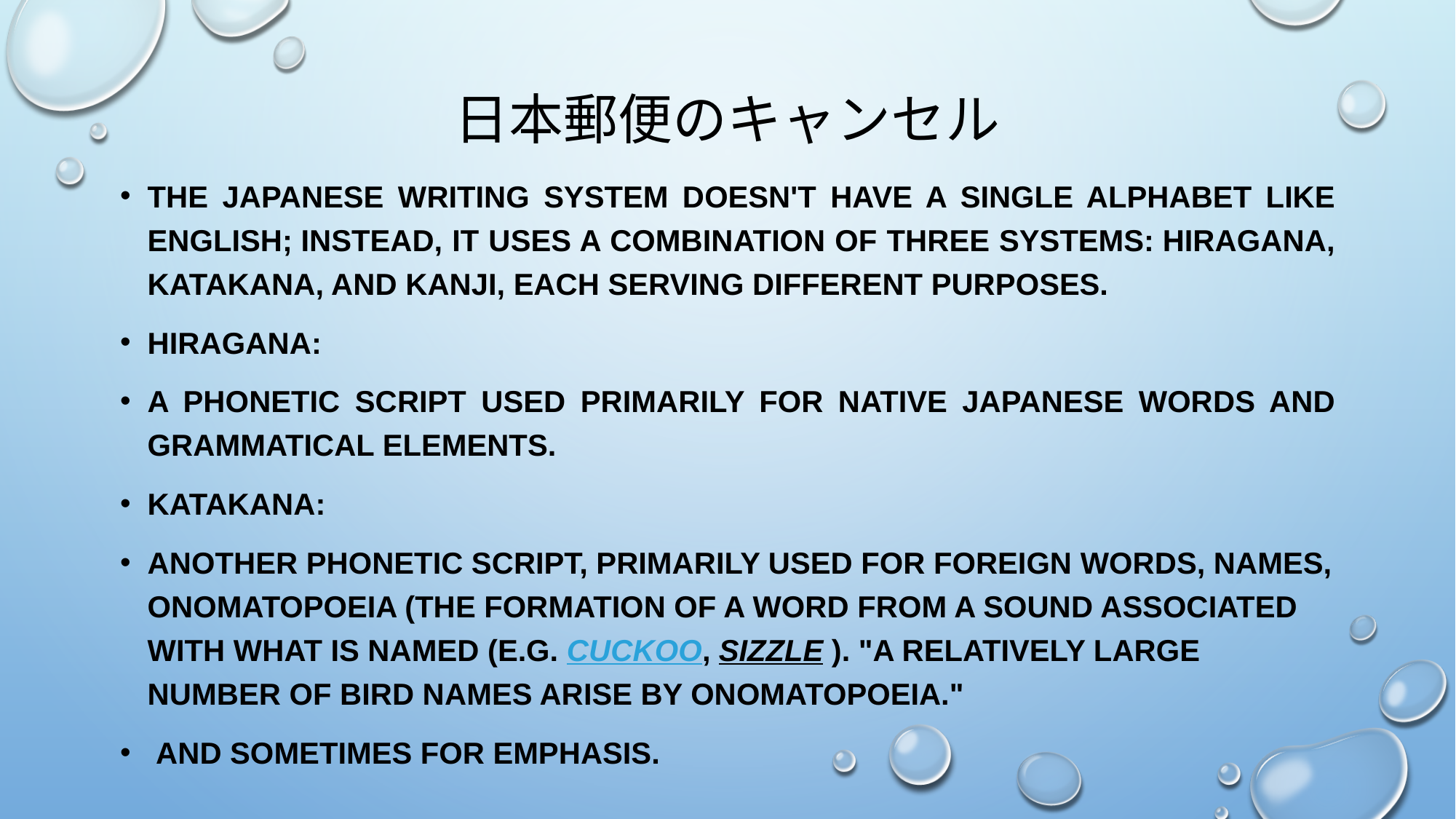

# 日本郵便のキャンセル
The Japanese writing system doesn't have a single alphabet like English; instead, it uses a combination of three systems: Hiragana, Katakana, and Kanji, each serving different purposes.
Hiragana:
A phonetic script used primarily for native Japanese words and grammatical elements.
Katakana:
Another phonetic script, primarily used for foreign words, names, onomatopoeia (the formation of a word from a sound associated with what is named (e.g. cuckoo, sizzle ). "a relatively large number of bird names arise by onomatopoeia."
 and sometimes for emphasis.